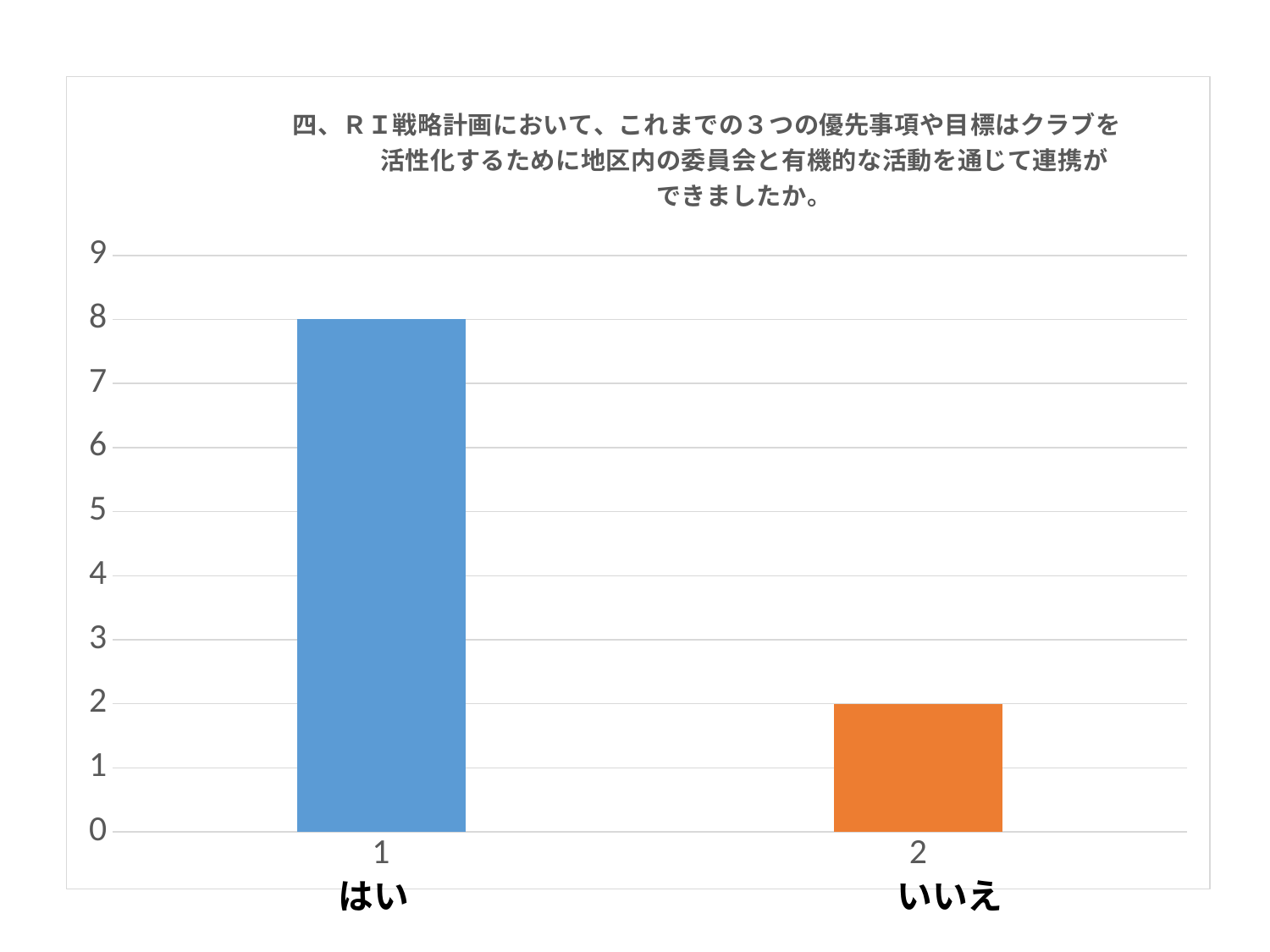

### Chart: 四、ＲＩ戦略計画において、これまでの３つの優先事項や目標はクラブを
　　　活性化するために地区内の委員会と有機的な活動を通じて連携が
　　　できましたか。

| Category | 四 |
|---|---|
| 1 | 8.0 |
| 2 | 2.0 |
はい
いいえ